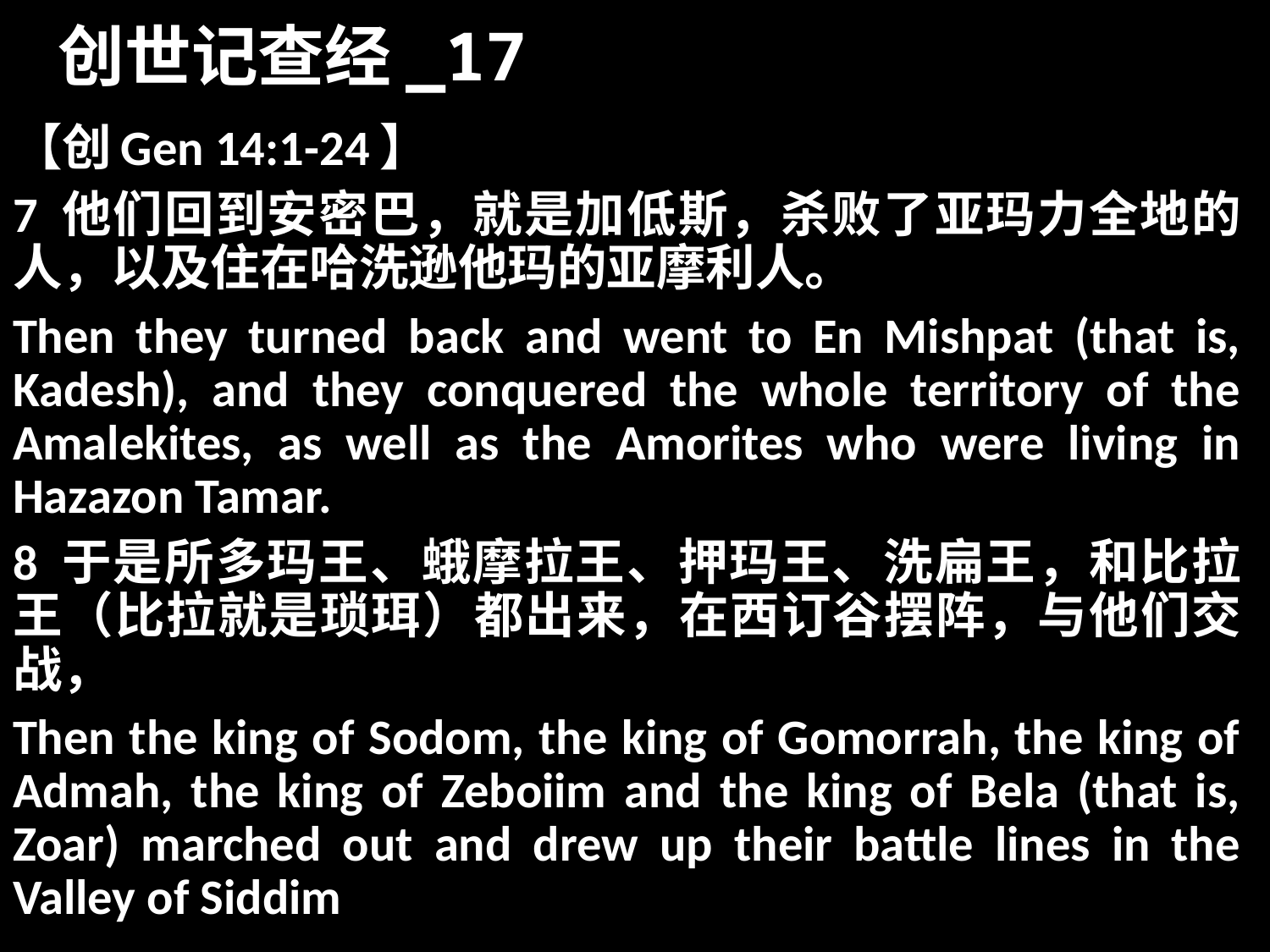

# 创世记查经_17
【创Gen 14:1-24】
7 他们回到安密巴，就是加低斯，杀败了亚玛力全地的人，以及住在哈洗逊他玛的亚摩利人。
Then they turned back and went to En Mishpat (that is, Kadesh), and they conquered the whole territory of the Amalekites, as well as the Amorites who were living in Hazazon Tamar.
8 于是所多玛王、蛾摩拉王、押玛王、洗扁王，和比拉王（比拉就是琐珥）都出来，在西订谷摆阵，与他们交战，
Then the king of Sodom, the king of Gomorrah, the king of Admah, the king of Zeboiim and the king of Bela (that is, Zoar) marched out and drew up their battle lines in the Valley of Siddim